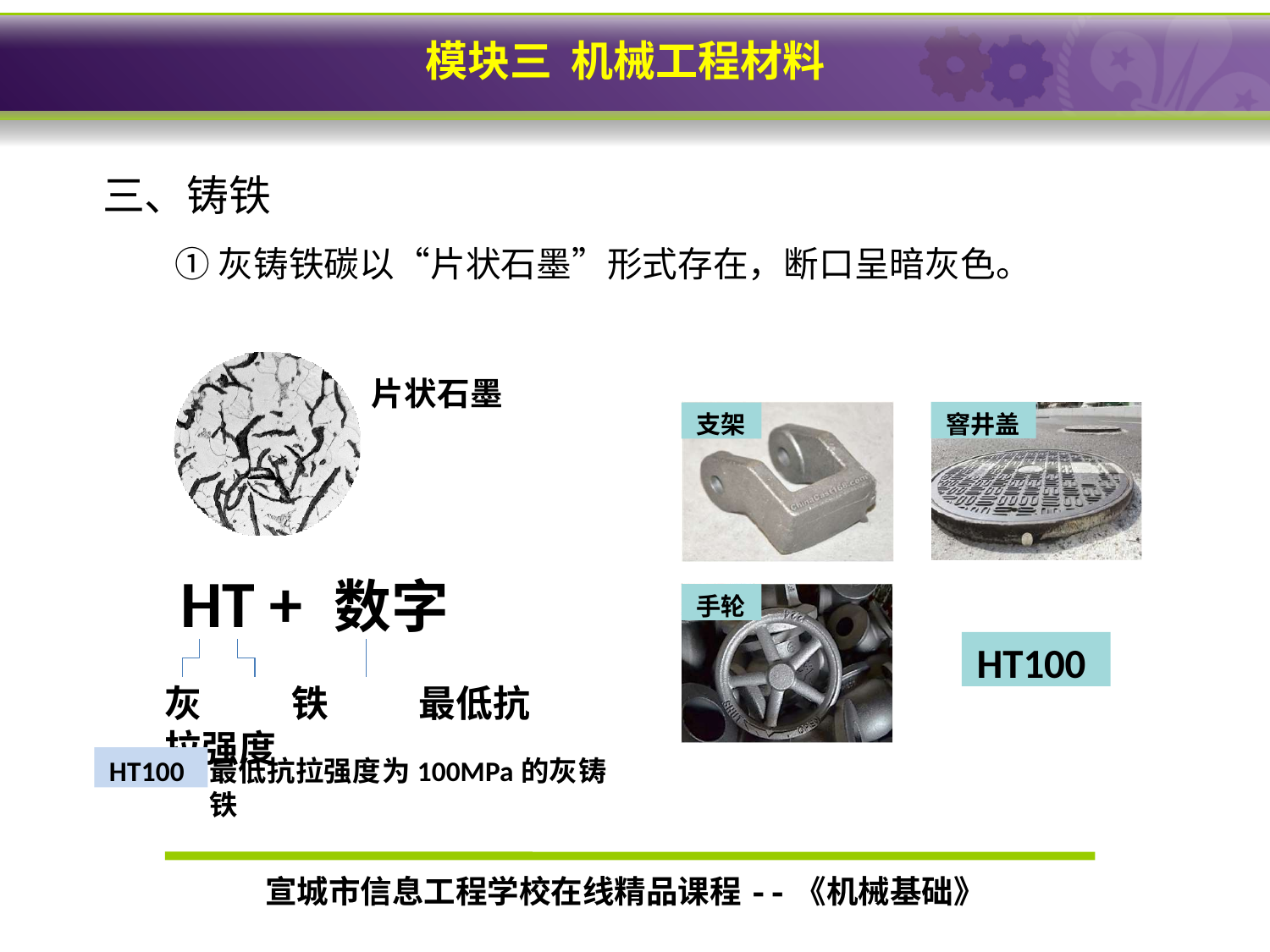

# 三、铸铁
①灰铸铁碳以“片状石墨”形式存在，断口呈暗灰色。

片状石墨

窨井盖

支架
HT + 数字
灰	铁	最低抗拉强度

手轮
HT100

HT100
最低抗拉强度为100MPa的灰铸铁